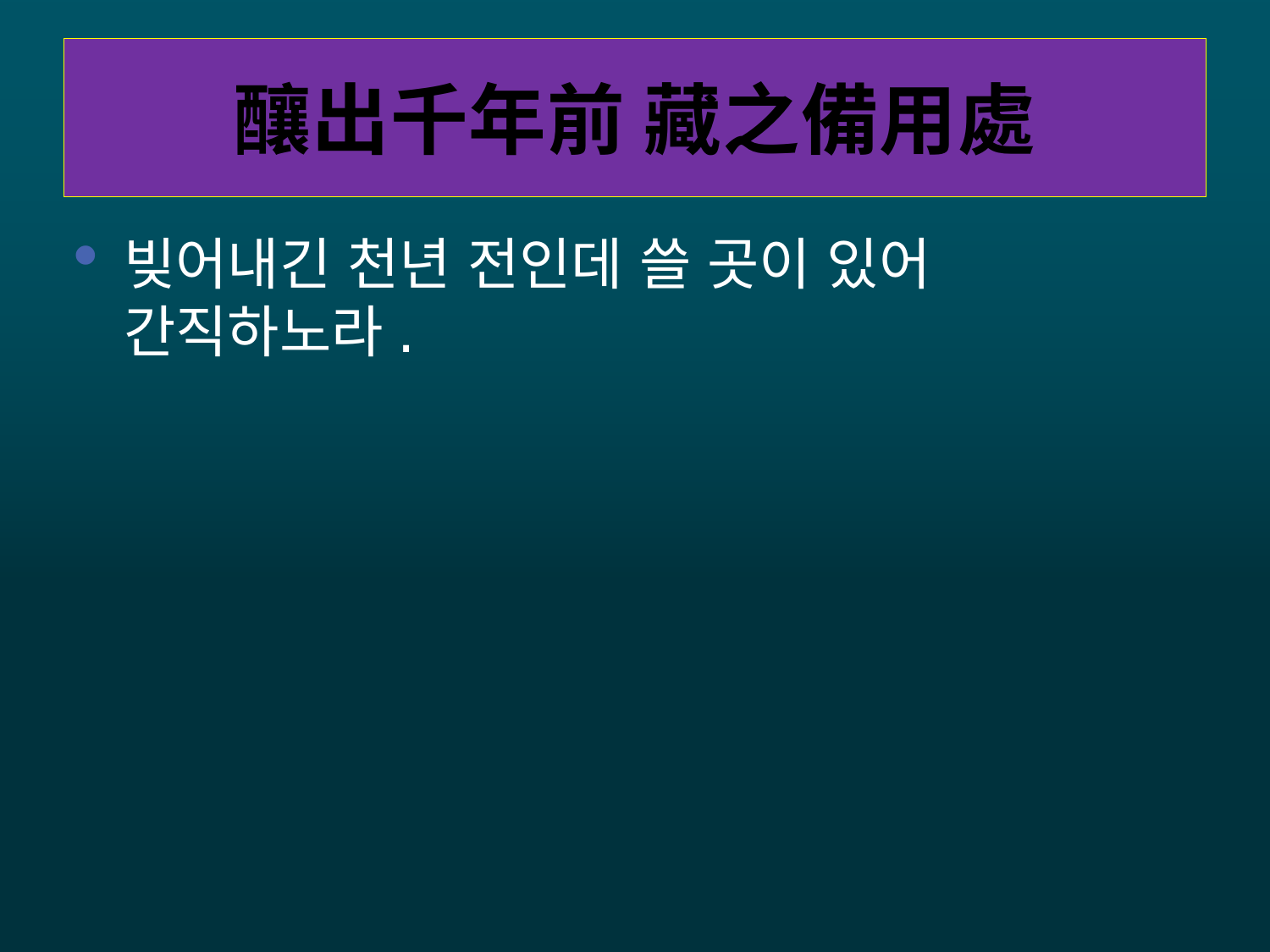

# 釀出千年前 藏之備用處
빚어내긴 천년 전인데 쓸 곳이 있어 간직하노라.